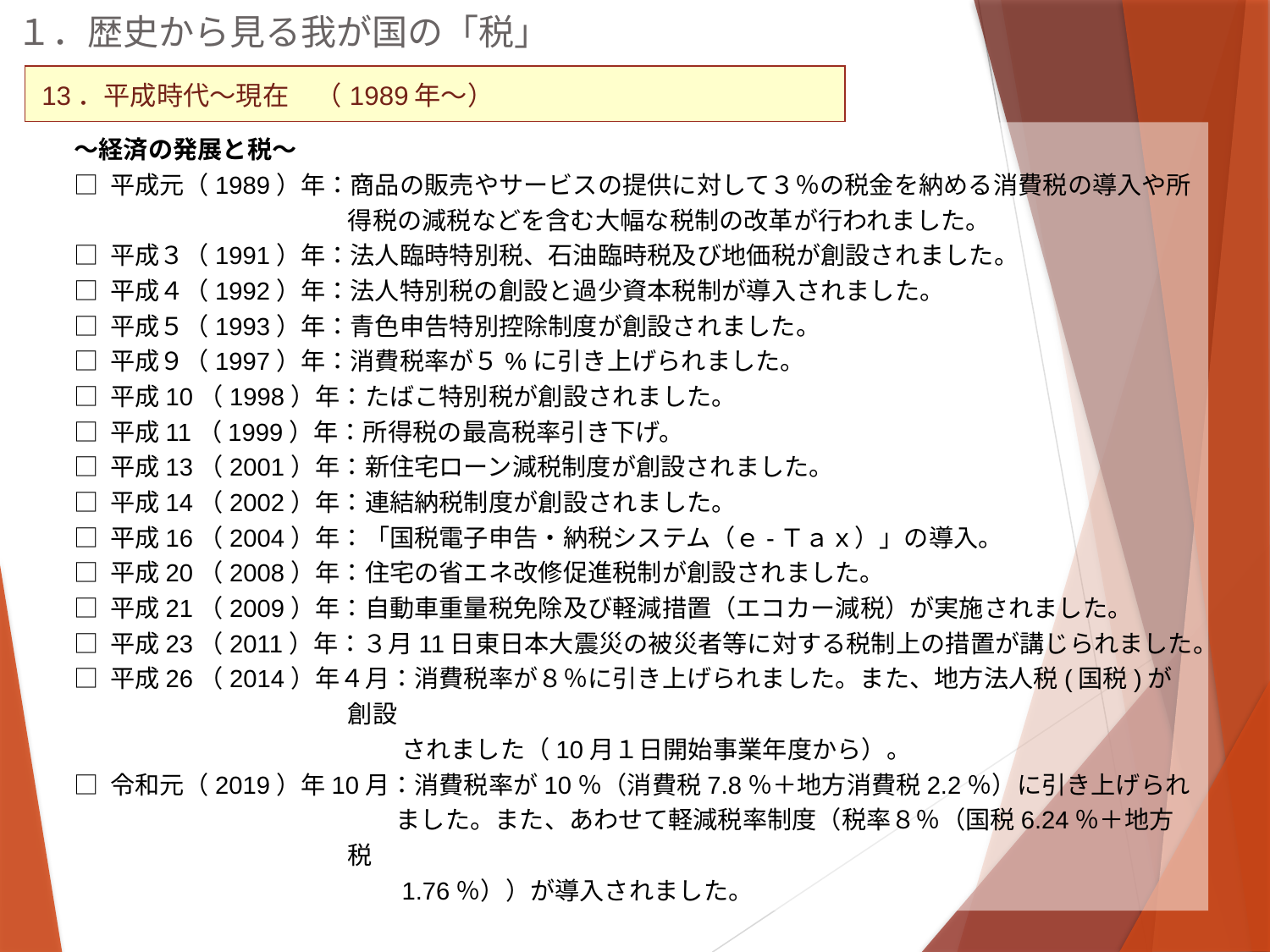

１．歴史から見る我が国の「税」
| 13．平成時代～現在　（1989年～） |
| --- |
～経済の発展と税～
□ 平成元（1989）年：商品の販売やサービスの提供に対して３％の税金を納める消費税の導入や所得税の減税などを含む大幅な税制の改革が行われました。
□ 平成３（1991）年：法人臨時特別税、石油臨時税及び地価税が創設されました。
□ 平成４（1992）年：法人特別税の創設と過少資本税制が導入されました。
□ 平成５（1993）年：青色申告特別控除制度が創設されました。
□ 平成９（1997）年：消費税率が５%に引き上げられました。
□ 平成10（1998）年：たばこ特別税が創設されました。
□ 平成11（1999）年：所得税の最高税率引き下げ。
□ 平成13（2001）年：新住宅ローン減税制度が創設されました。
□ 平成14（2002）年：連結納税制度が創設されました。
□ 平成16（2004）年：「国税電子申告・納税システム（ｅ-Ｔａｘ）」の導入。
□ 平成20（2008）年：住宅の省エネ改修促進税制が創設されました。
□ 平成21（2009）年：自動車重量税免除及び軽減措置（エコカー減税）が実施されました。
□ 平成23（2011）年：３月11日東日本大震災の被災者等に対する税制上の措置が講じられました。
□ 平成26（2014）年４月：消費税率が８％に引き上げられました。また、地方法人税(国税)が創設
　　　　　　　　　　　　　 されました（10月１日開始事業年度から）。
□ 令和元（2019）年10月：消費税率が10％（消費税7.8％＋地方消費税2.2％）に引き上げられ
　　　　　　　　　　　　　ました。また、あわせて軽減税率制度（税率８％（国税6.24％＋地方税
　　　　　　　　　　　　　1.76％））が導入されました。